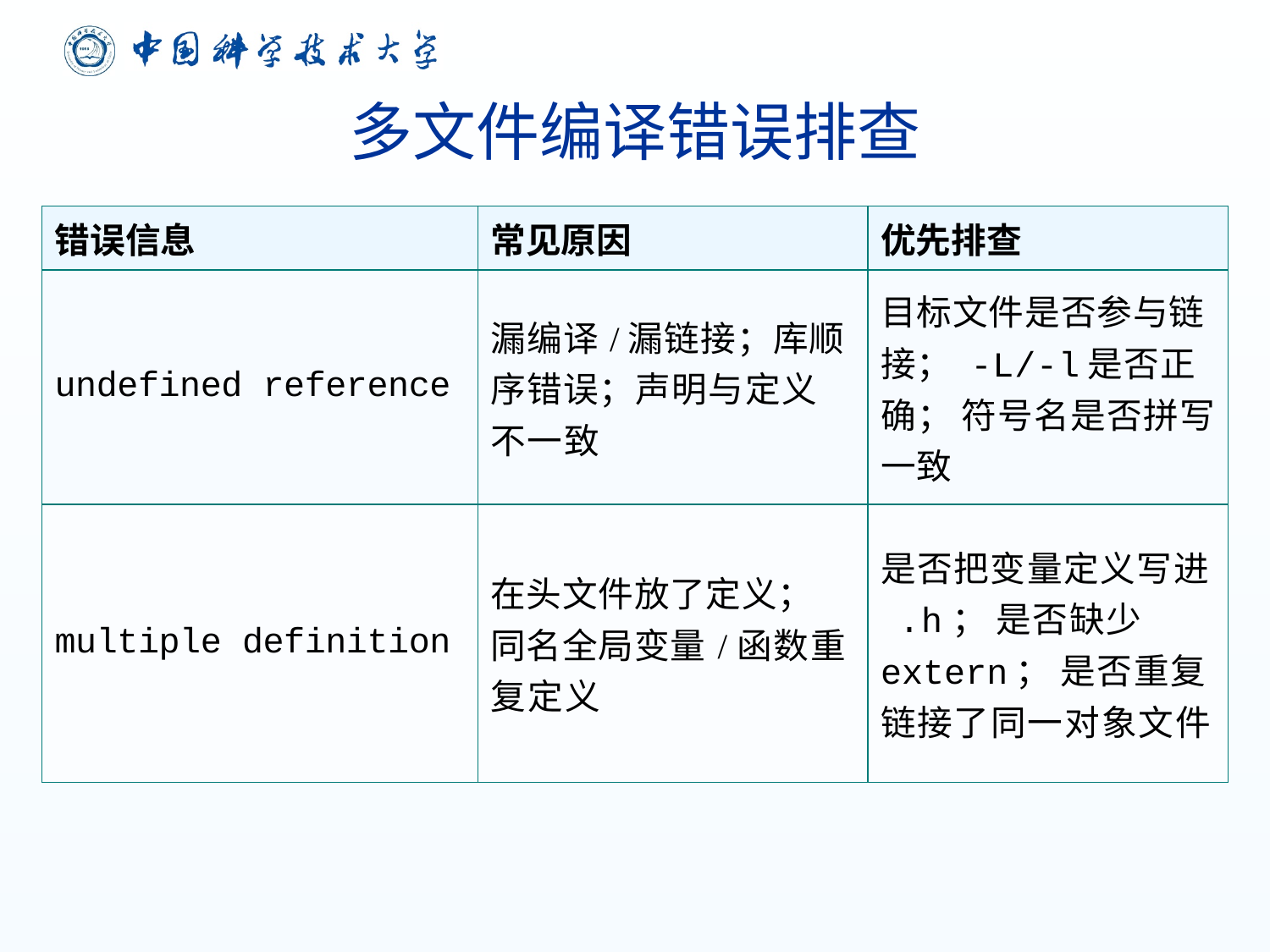

# 多文件编译错误排查
| 错误信息 | 常见原因 | 优先排查 |
| --- | --- | --- |
| undefined reference | 漏编译/漏链接；库顺序错误；声明与定义不一致 | 目标文件是否参与链接； -L/-l是否正确； 符号名是否拼写一致 |
| multiple definition | 在头文件放了定义； 同名全局变量/函数重复定义 | 是否把变量定义写进 .h； 是否缺少 extern； 是否重复链接了同一对象文件 |